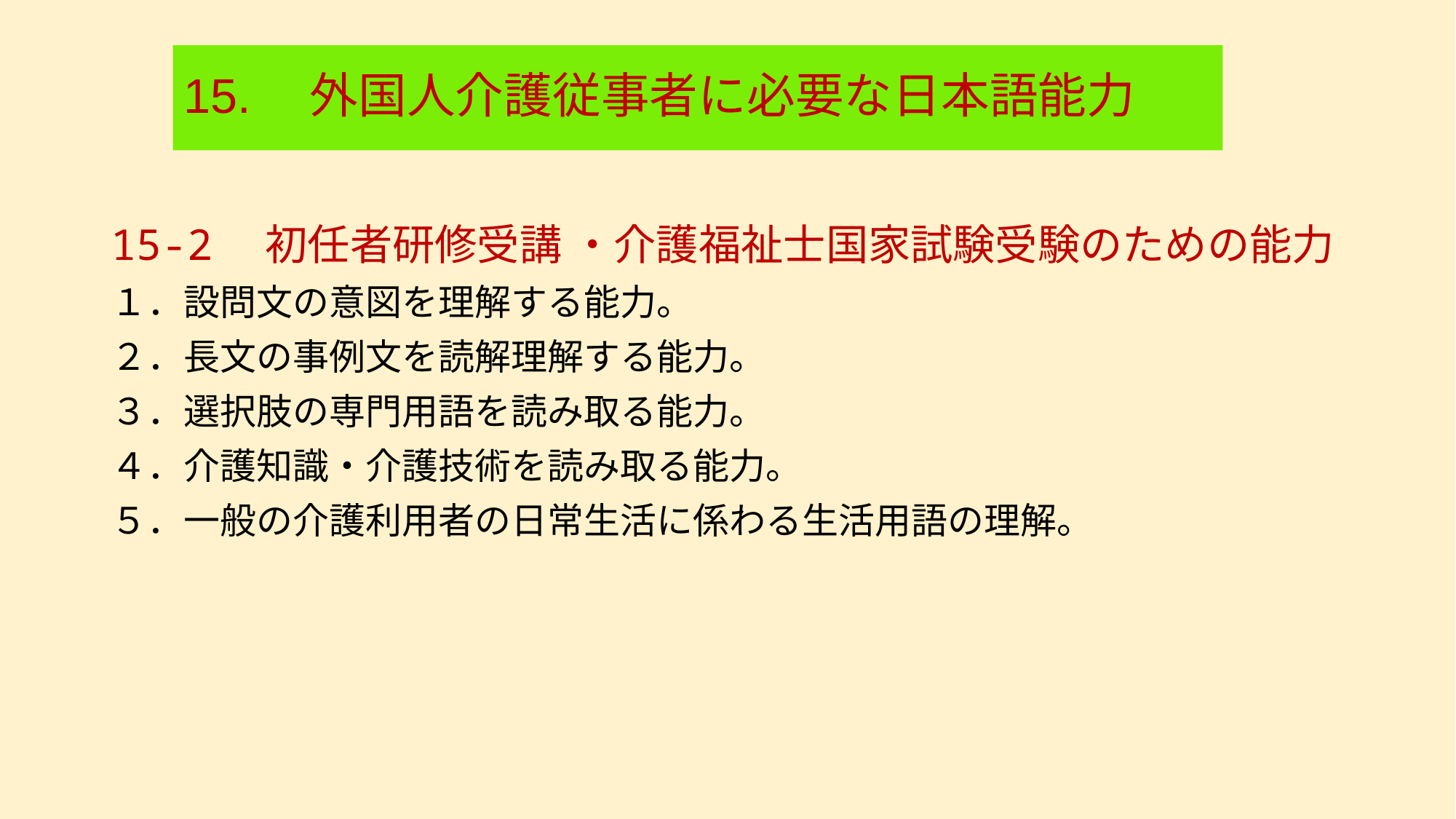

# 15.　外国人介護従事者に必要な日本語能力
15-2　初任者研修受講 ・介護福祉士国家試験受験のための能力
１．設問文の意図を理解する能力。
２．長文の事例文を読解理解する能力。
３．選択肢の専門用語を読み取る能力。
４．介護知識・介護技術を読み取る能力。
５．一般の介護利用者の日常生活に係わる生活用語の理解。